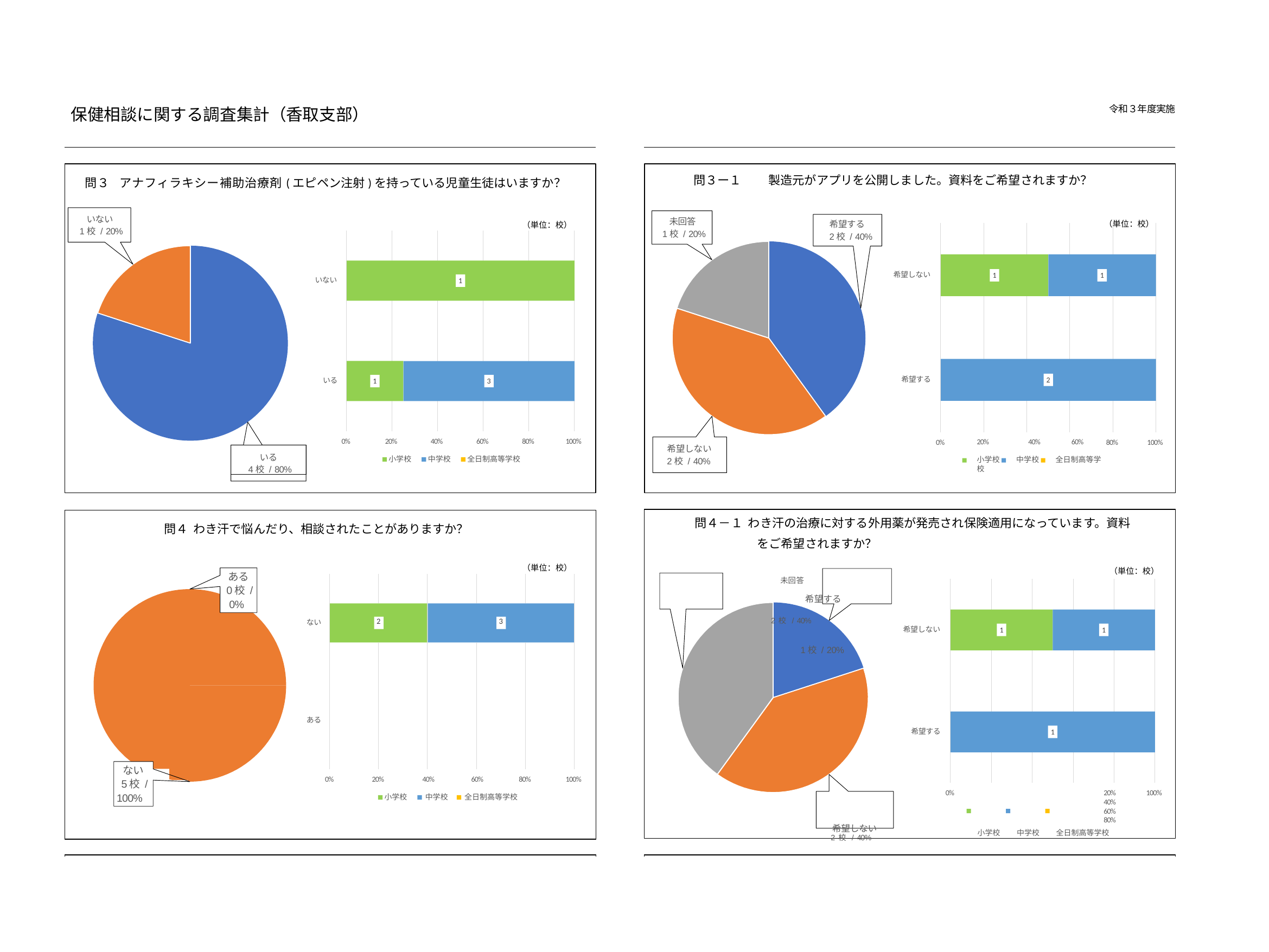

令和３年度実施
保健相談に関する調査集計（香取支部）

問３ー１
製造元がアプリを公開しました。資料をご希望されますか？
問３   アナフィラキシー補助治療剤(エピペン注射)を持っている児童生徒はいますか？

いない
1校 / 20%
未回答
1校 / 20%

希望する
2校 / 40%
（単位：校）
（単位：校）

希望しない
1
1

いない
1

希望する
2

いる
1
3

0%
20%	40%	60%
80%
100%
0%
80%
100%
20%	40%	60%
小学校	中学校	全日制高等学校
希望しない
2校 / 40%
いる
4校 / 80%
小学校	中学校	全日制高等学校

問４－１  わき汗の治療に対する外用薬が発売され保険適用になっています。資料をご希望されますか？
（単位：校）
未回答	希望する
2校 / 40%	1校 / 20%

問４  わき汗で悩んだり、相談されたことがありますか？
（単位：校）
ある
0校 /
0%

|  |  |  |  |  |
| --- | --- | --- | --- | --- |
| 2 |  | 3 |  |  |
|  |  |  |  |  |

ない
希望しない
1
1

ある
希望する
1

ない
0%
20%	40%	60%
80%
100%
5校 /
0%	20%	40%	60%	80%
希望しない
2校 / 40%	小学校	中学校	全日制高等学校
100%
100%
小学校	中学校	全日制高等学校